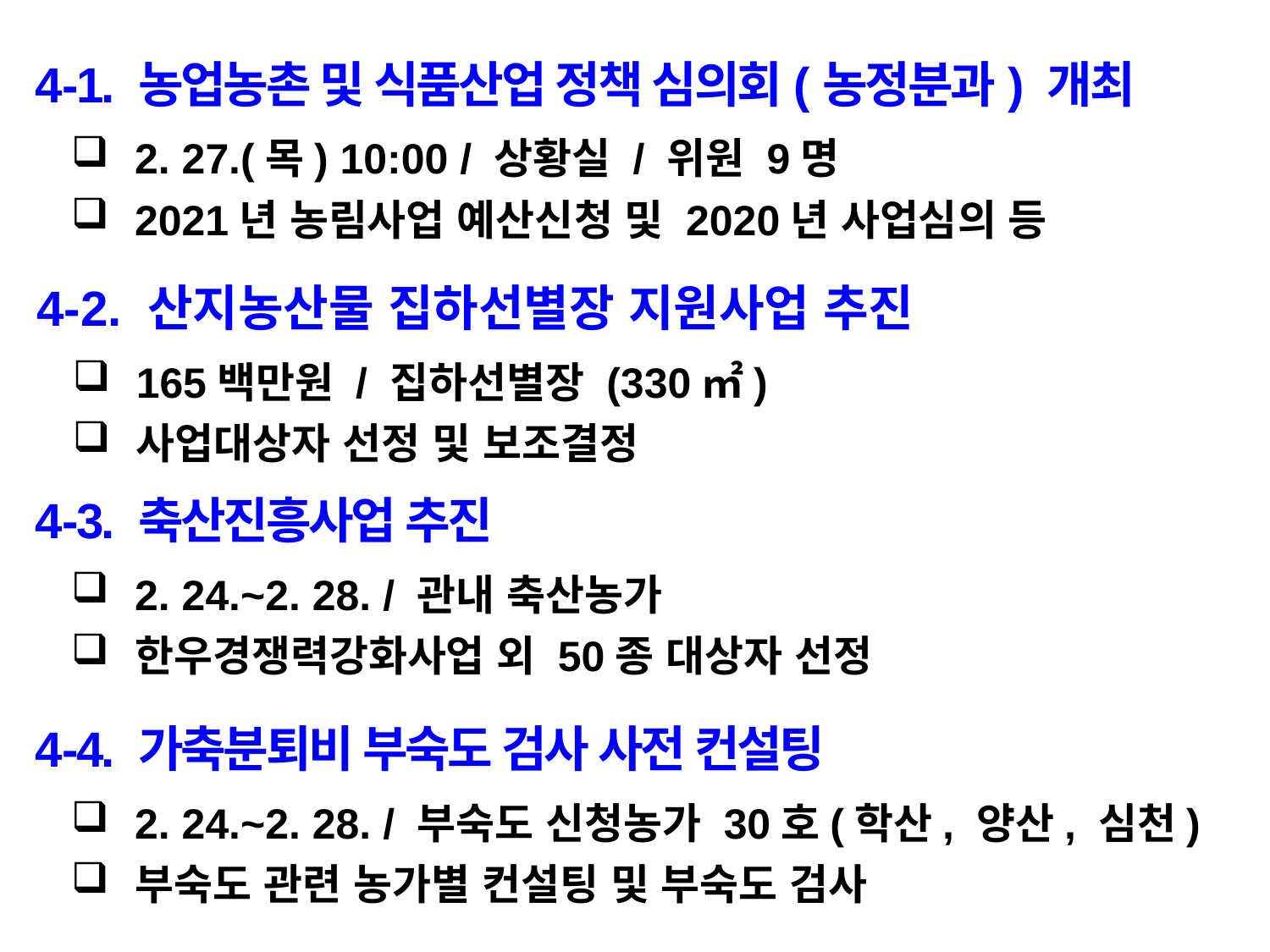

4-1. 농업농촌 및 식품산업 정책 심의회(농정분과) 개최
2. 27.(목) 10:00 / 상황실 / 위원 9명
2021년 농림사업 예산신청 및 2020년 사업심의 등

  4-2. 산지농산물 집하선별장 지원사업 추진
165백만원 / 집하선별장 (330㎡)
사업대상자 선정 및 보조결정

  4-3. 축산진흥사업 추진
2. 24.~2. 28. / 관내 축산농가
한우경쟁력강화사업 외 50종 대상자 선정

  4-4. 가축분퇴비 부숙도 검사 사전 컨설팅
2. 24.~2. 28. / 부숙도 신청농가 30호(학산, 양산, 심천)
부숙도 관련 농가별 컨설팅 및 부숙도 검사